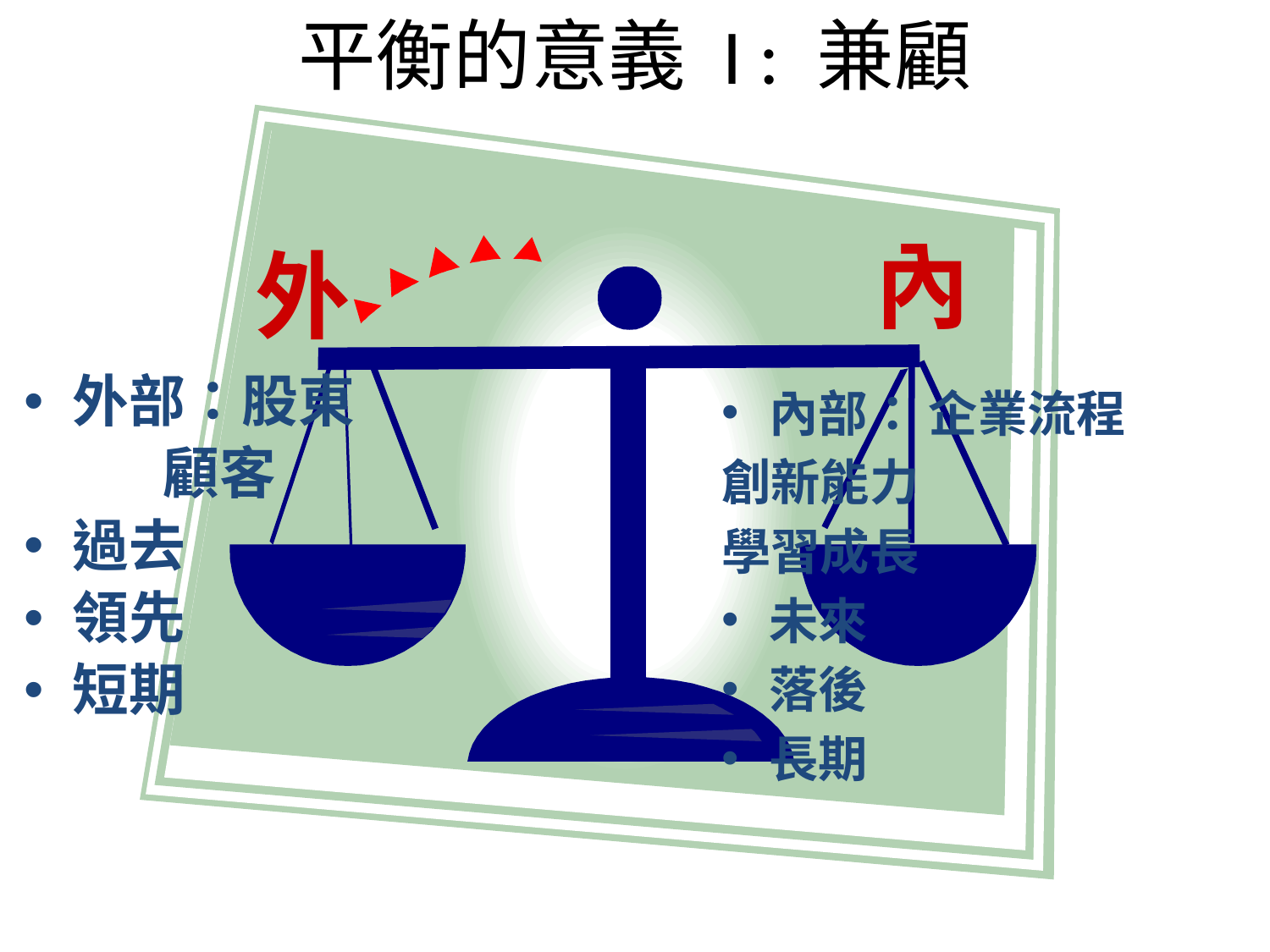

# 平衡的意義 I : 兼顧

內
外
外部：股東
	      顧客
過去
領先
短期
內部： 企業流程
創新能力
學習成長
未來
落後
長期